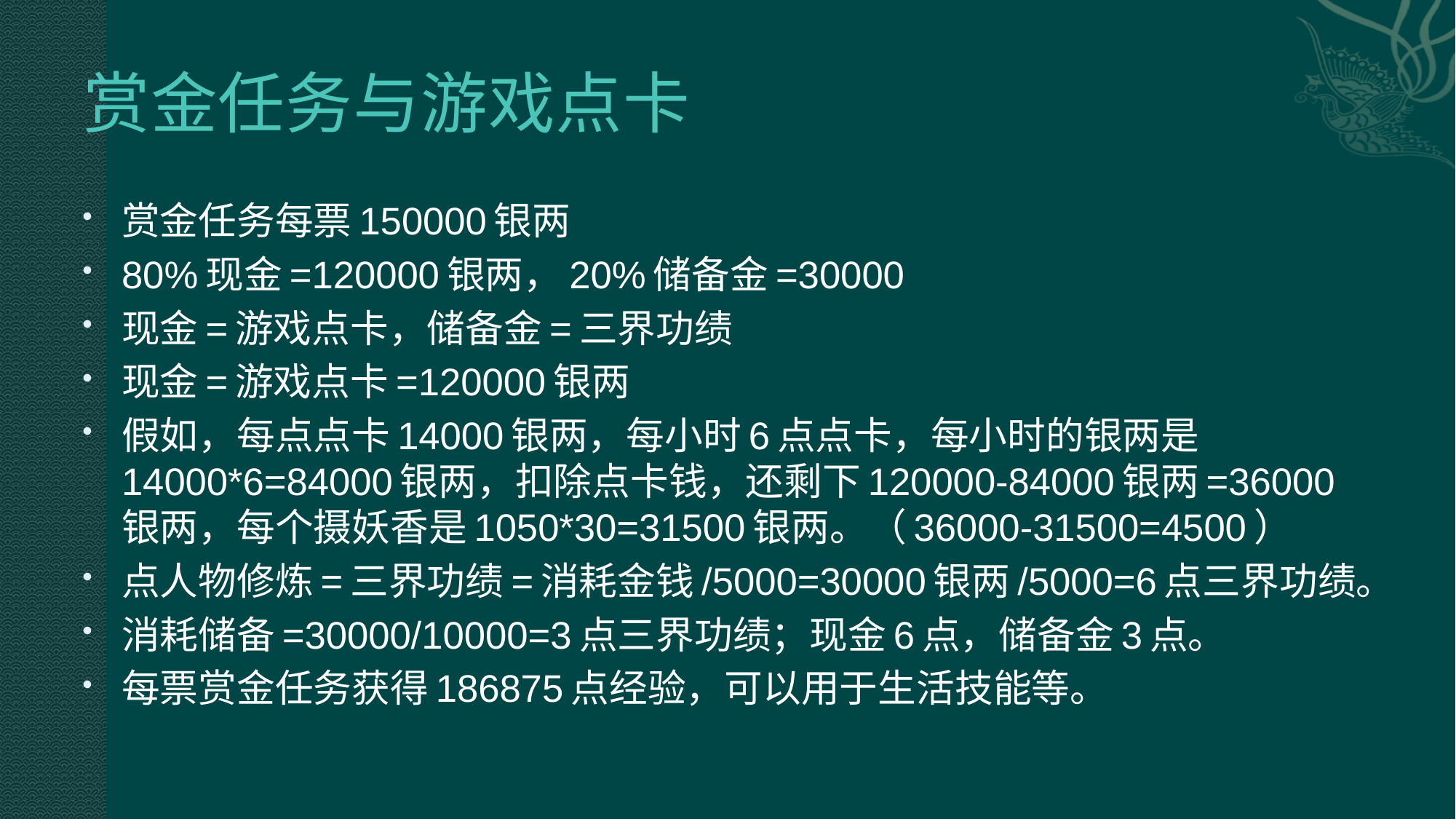

# 赏金任务与游戏点卡
赏金任务每票150000银两
80%现金=120000银两，20%储备金=30000
现金=游戏点卡，储备金=三界功绩
现金=游戏点卡=120000银两
假如，每点点卡14000银两，每小时6点点卡，每小时的银两是14000*6=84000银两，扣除点卡钱，还剩下120000-84000银两=36000银两，每个摄妖香是1050*30=31500银两。（36000-31500=4500）
点人物修炼=三界功绩=消耗金钱/5000=30000银两/5000=6点三界功绩。
消耗储备=30000/10000=3点三界功绩；现金6点，储备金3点。
每票赏金任务获得186875点经验，可以用于生活技能等。